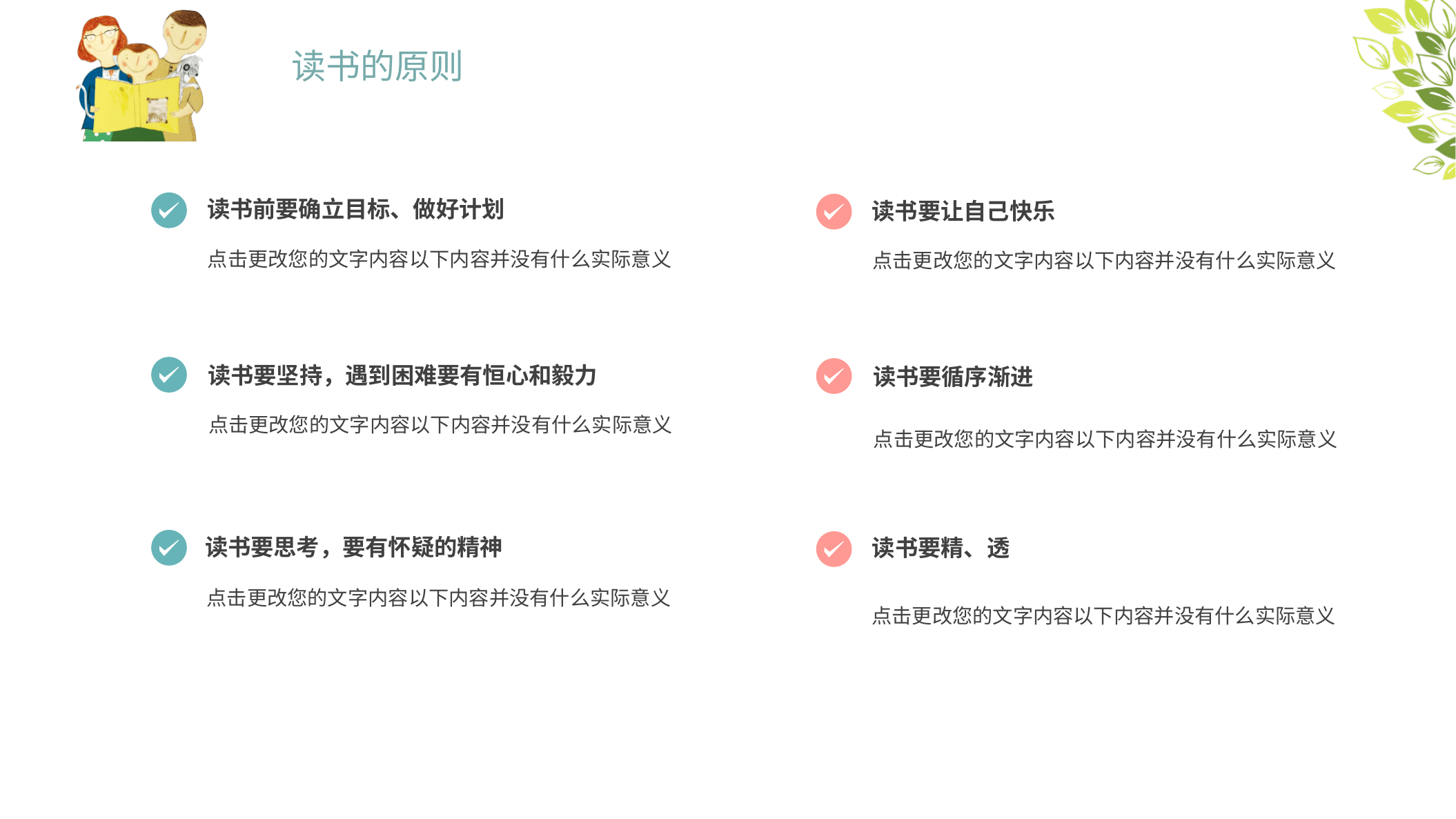

读书的原则

读书前要确立目标、做好计划
点击更改您的文字内容以下内容并没有什么实际意义

读书要让自己快乐
点击更改您的文字内容以下内容并没有什么实际意义
读书要循序渐进
点击更改您的文字内容以下内容并没有什么实际意义
读书要坚持，遇到困难要有恒心和毅力
点击更改您的文字内容以下内容并没有什么实际意义

读书要思考，要有怀疑的精神
点击更改您的文字内容以下内容并没有什么实际意义
读书要精、透
点击更改您的文字内容以下内容并没有什么实际意义